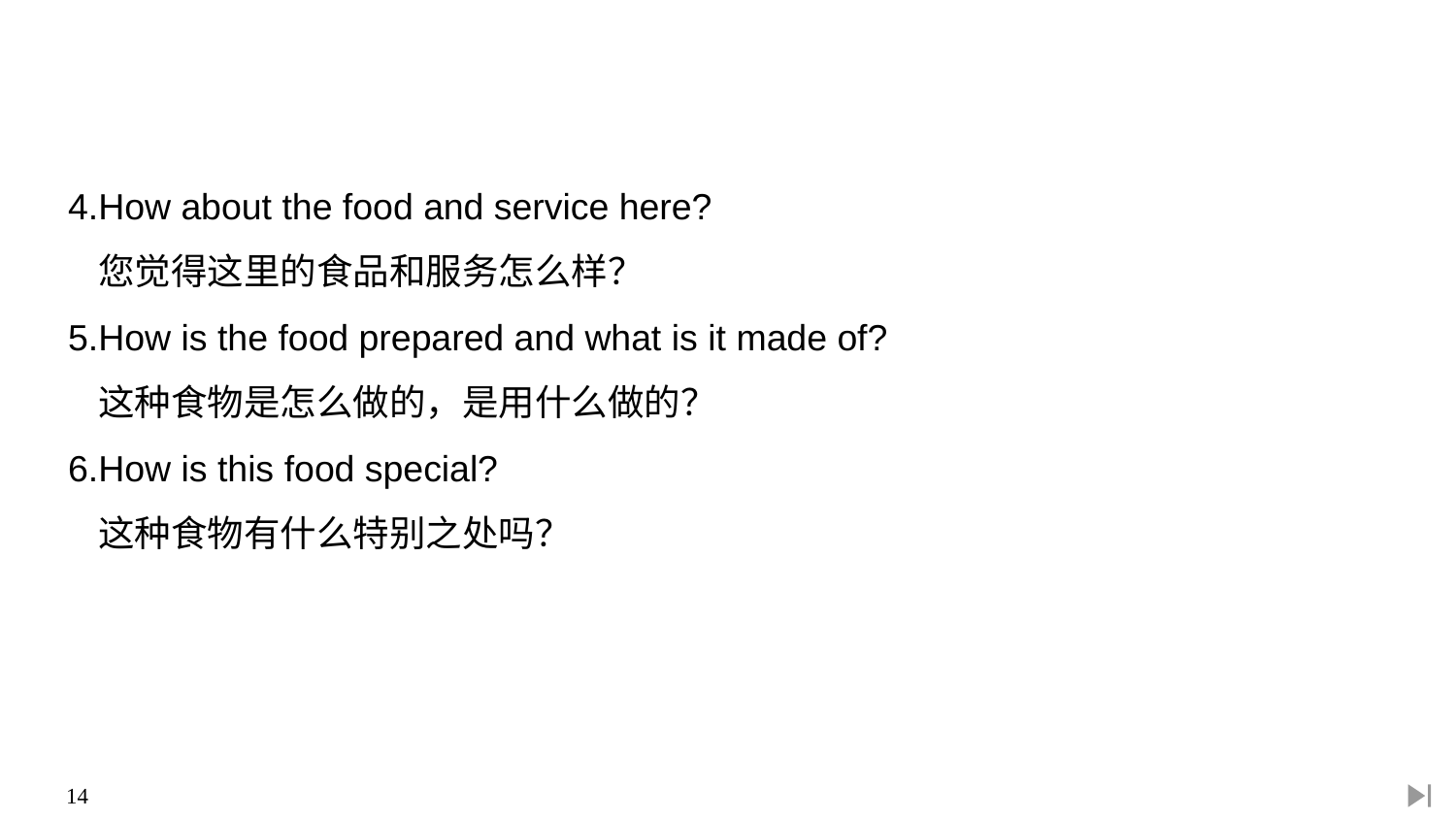

4.How about the food and service here?
	您觉得这里的食品和服务怎么样？
5.How is the food prepared and what is it made of?
	这种食物是怎么做的，是用什么做的？
6.How is this food special?
	这种食物有什么特别之处吗？